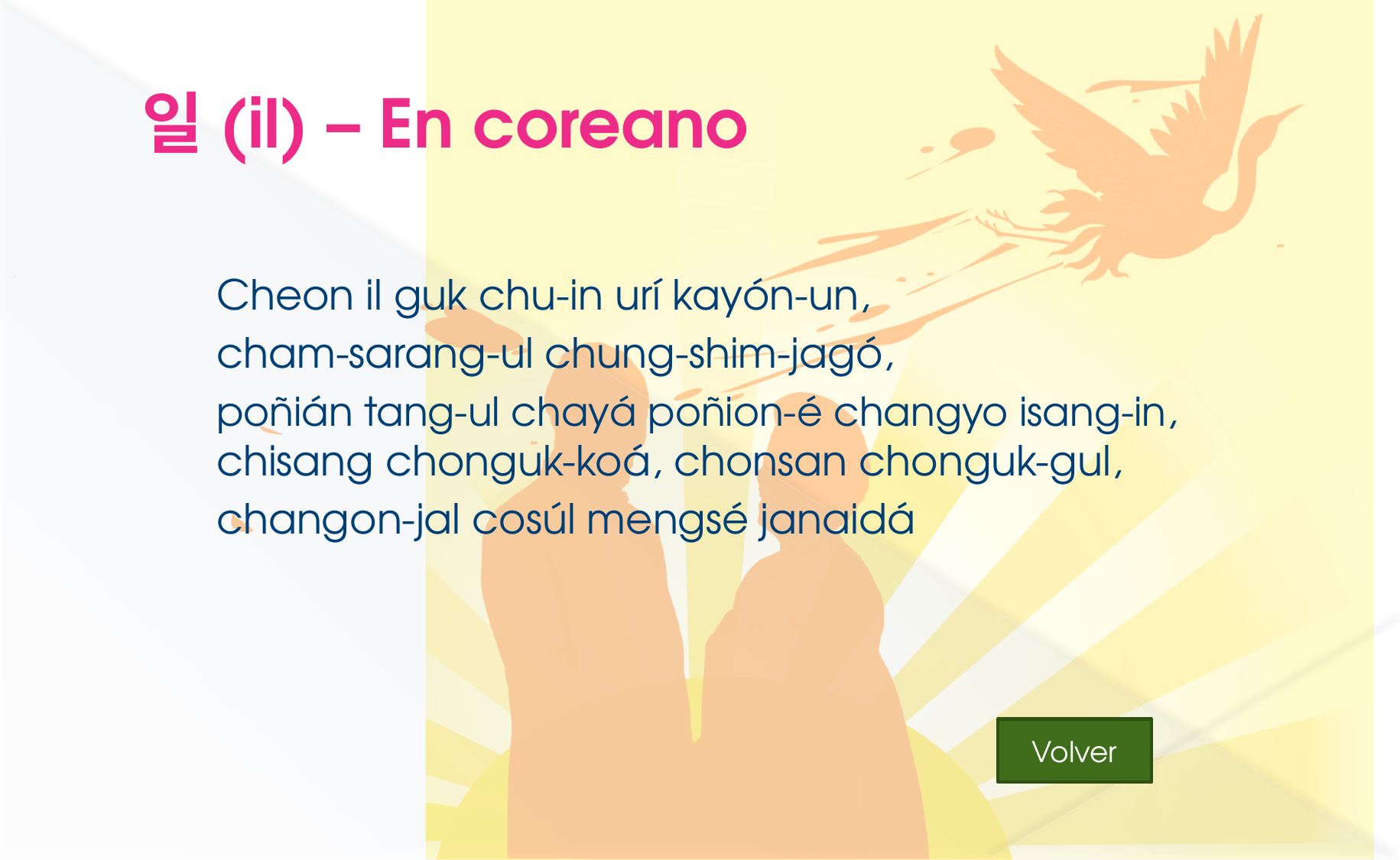

# 일(il) – En coreano
	Cheon il guk chu-in urí kayón-un,
	cham-sarang-ul chung-shim-jagó,
	poñián tang-ul chayá poñion-é changyo isang-in, chisang chonguk-koá, chonsan chonguk-gul,
	changon-jal cosúl mengsé janaidá

Volver